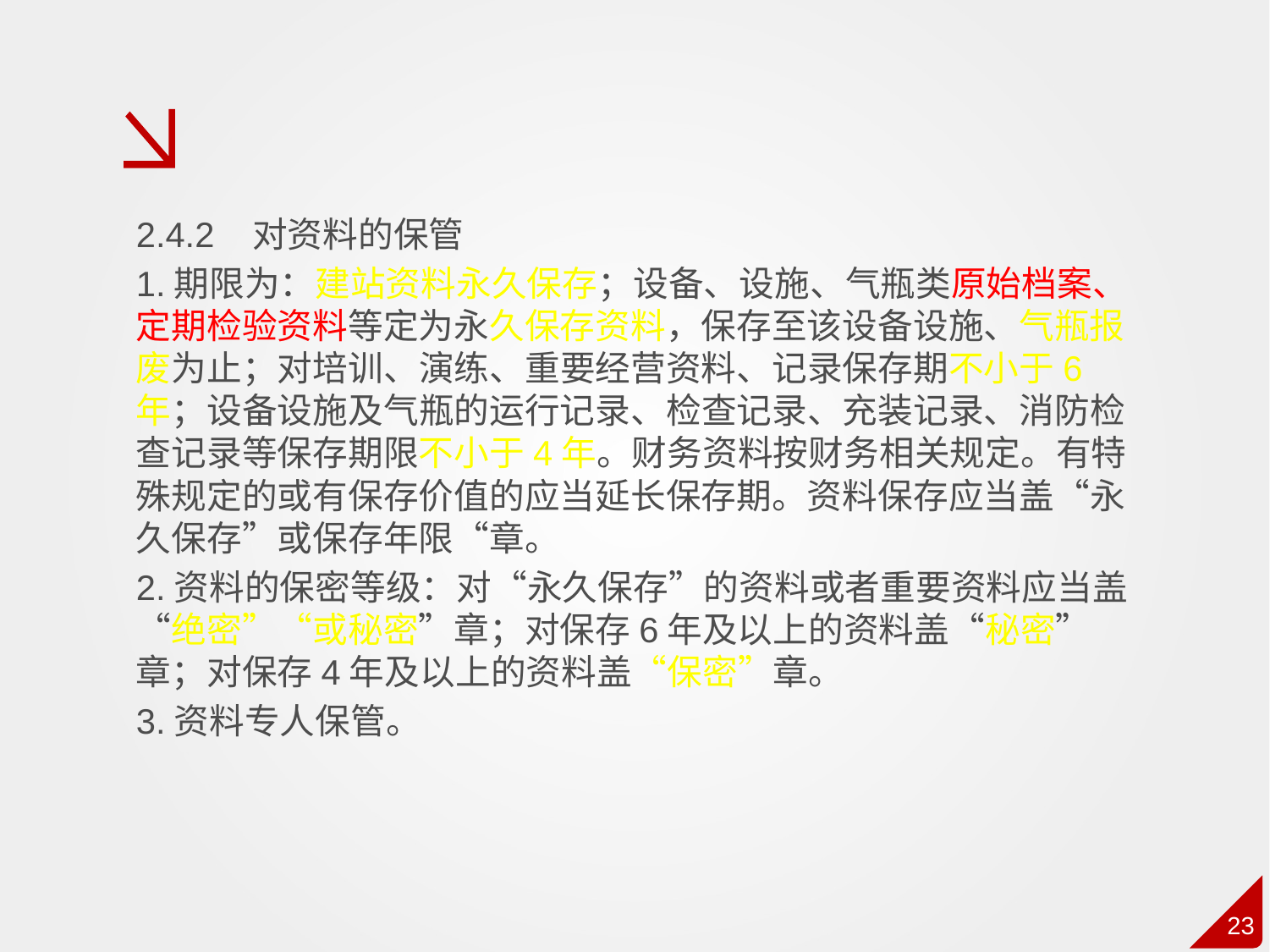

2.4.2   对资料的保管
1.期限为：建站资料永久保存；设备、设施、气瓶类原始档案、定期检验资料等定为永久保存资料，保存至该设备设施、气瓶报废为止；对培训、演练、重要经营资料、记录保存期不小于6年；设备设施及气瓶的运行记录、检查记录、充装记录、消防检查记录等保存期限不小于4年。财务资料按财务相关规定。有特殊规定的或有保存价值的应当延长保存期。资料保存应当盖“永久保存”或保存年限“章。
2.资料的保密等级：对“永久保存”的资料或者重要资料应当盖“绝密”“或秘密”章；对保存6年及以上的资料盖“秘密”章；对保存4年及以上的资料盖“保密”章。
3.资料专人保管。